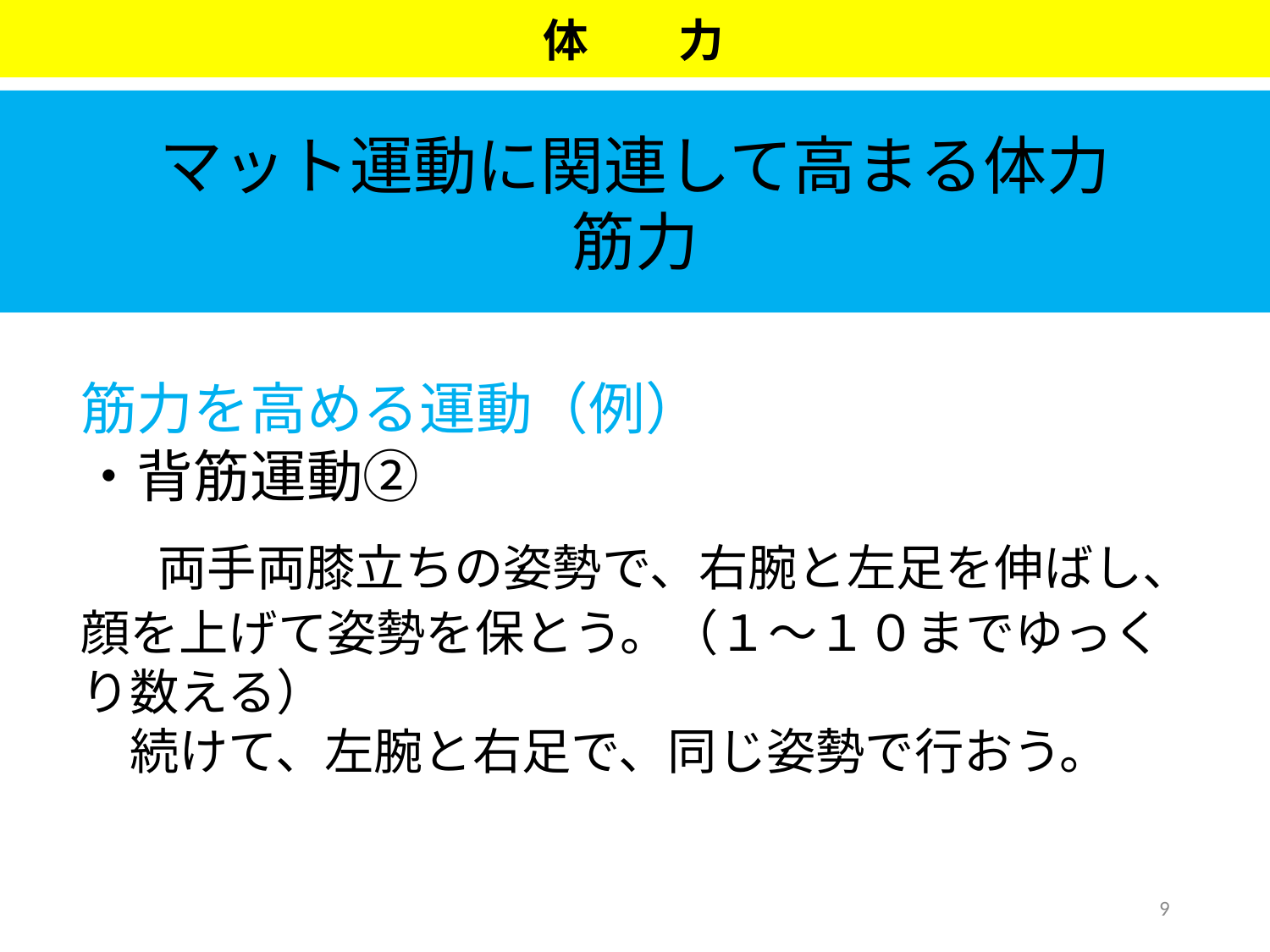

体　　力
マット運動に関連して高まる体力
筋力

筋力を高める運動（例）
・背筋運動②
　両手両膝立ちの姿勢で、右腕と左足を伸ばし、
顔を上げて姿勢を保とう。（１～１０までゆっくり数える）
　続けて、左腕と右足で、同じ姿勢で行おう。

9